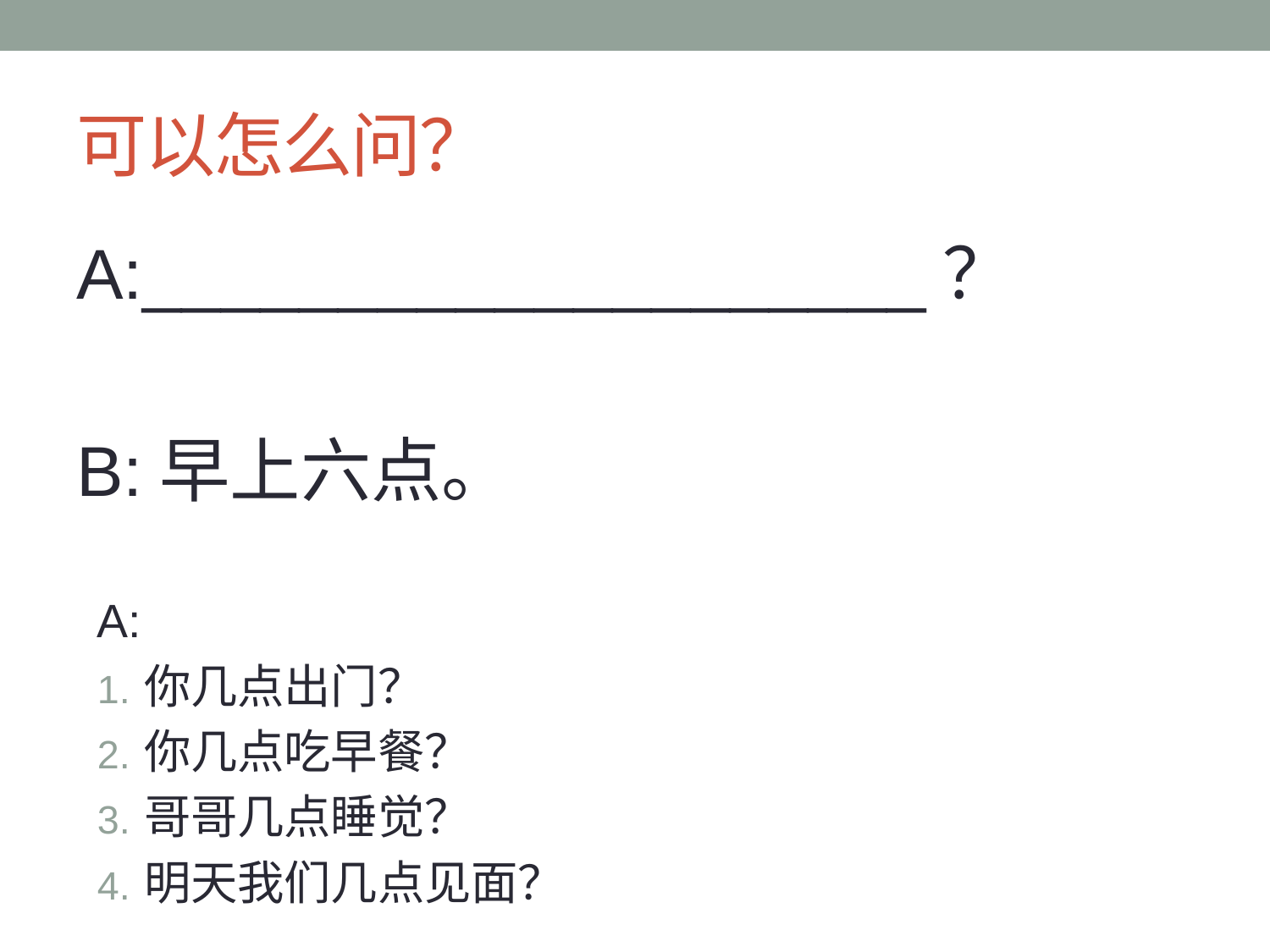

# 可以怎么问？
A:____________________？

B:早上六点。

A:
你几点出门？
你几点吃早餐？
哥哥几点睡觉？
明天我们几点见面？